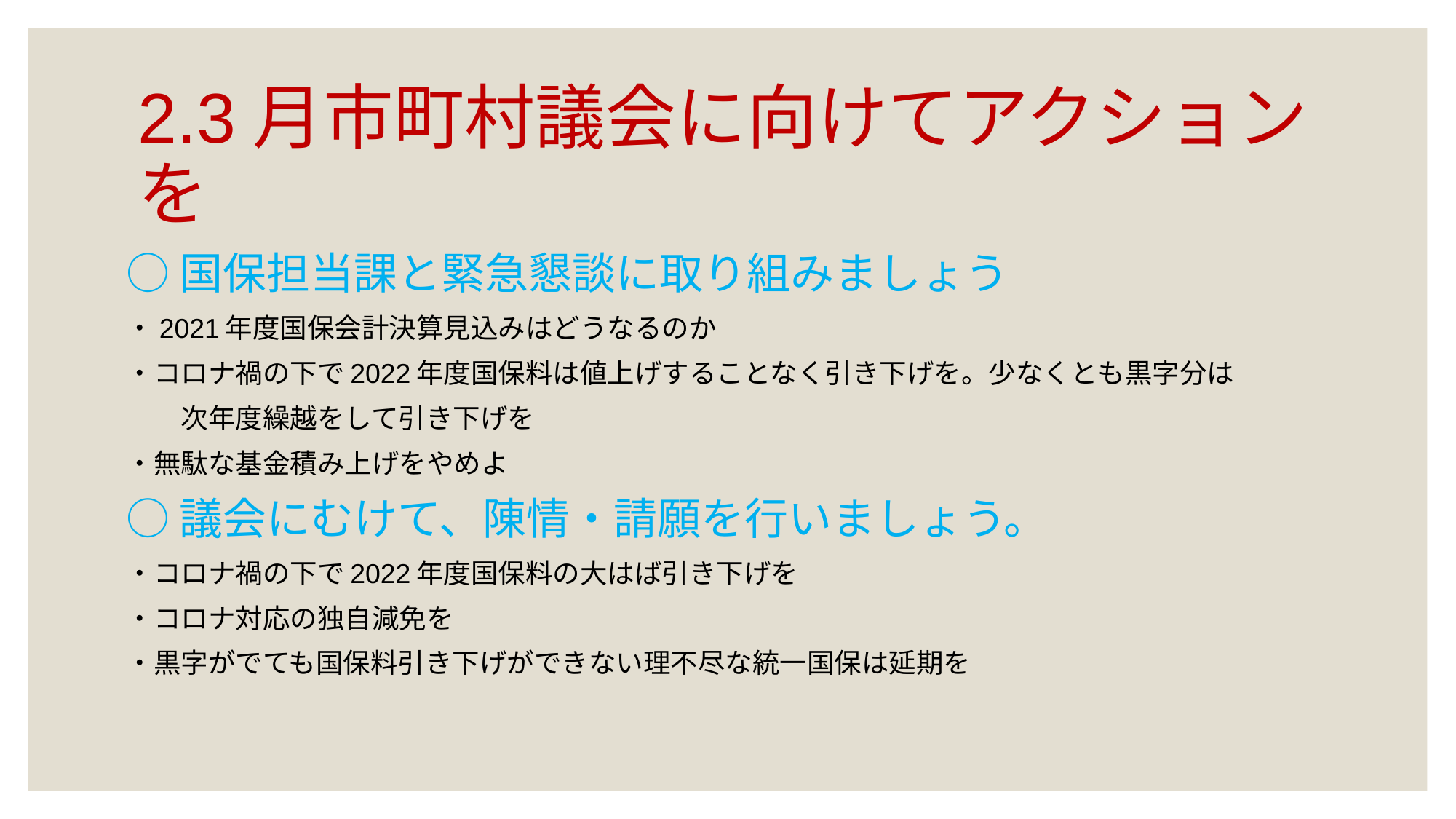

# 2.3月市町村議会に向けてアクションを
○国保担当課と緊急懇談に取り組みましょう
・2021年度国保会計決算見込みはどうなるのか
・コロナ禍の下で2022年度国保料は値上げすることなく引き下げを。少なくとも黒字分は
　　次年度繰越をして引き下げを
・無駄な基金積み上げをやめよ
○議会にむけて、陳情・請願を行いましょう。
・コロナ禍の下で2022年度国保料の大はば引き下げを
・コロナ対応の独自減免を
・黒字がでても国保料引き下げができない理不尽な統一国保は延期を